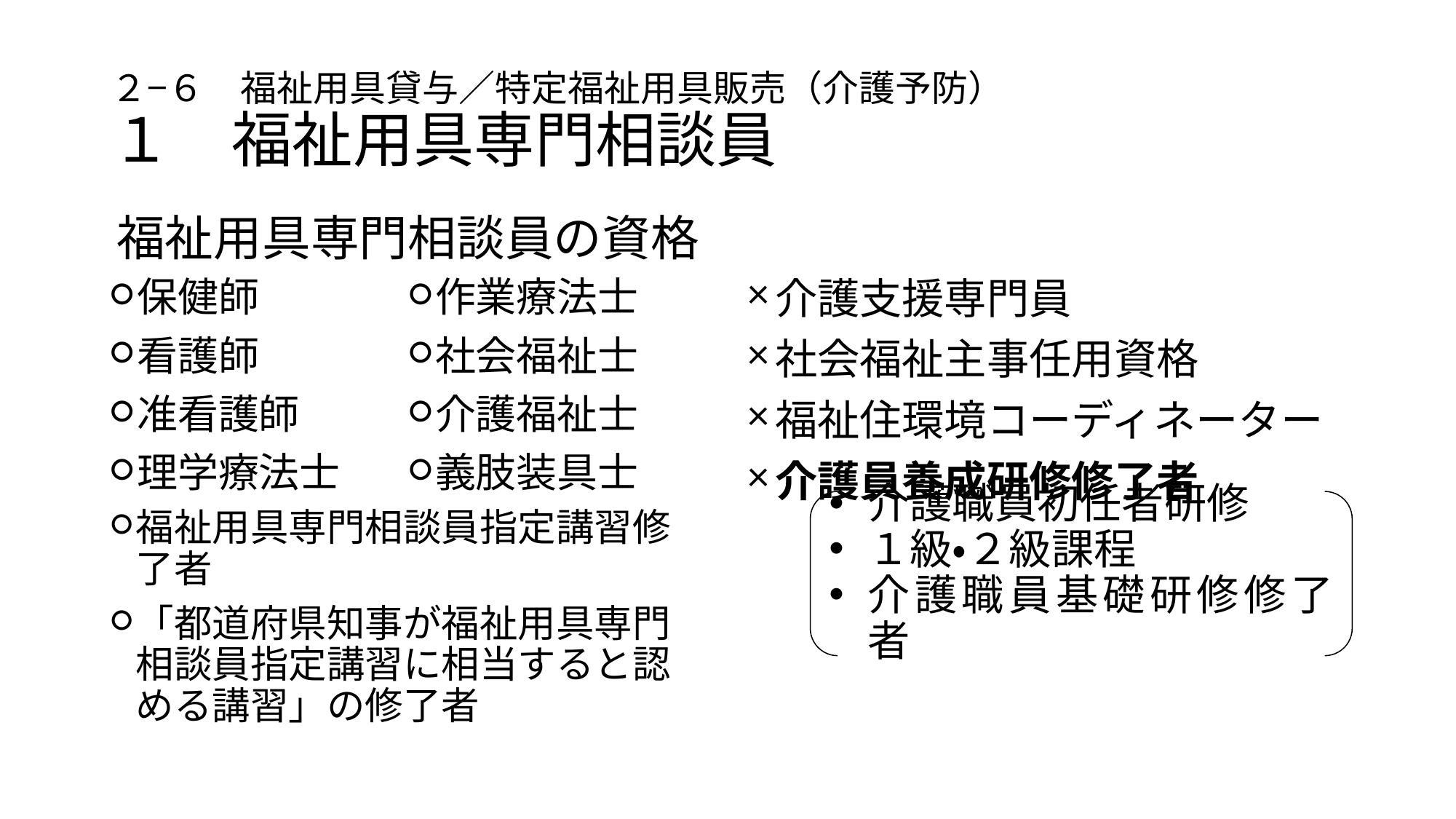

# ２−６　福祉用具貸与／特定福祉用具販売（介護予防） １　福祉用具専門相談員
福祉用具専門相談員の資格
介護支援専門員
社会福祉主事任用資格
福祉住環境コーディネーター
介護員養成研修修了者
保健師
看護師
准看護師
理学療法士
作業療法士
社会福祉士
介護福祉士
義肢装具士
介護職員初任者研修
１級・２級課程
介護職員基礎研修修了者
福祉用具専門相談員指定講習修了者
「都道府県知事が福祉用具専門相談員指定講習に相当すると認める講習」の修了者